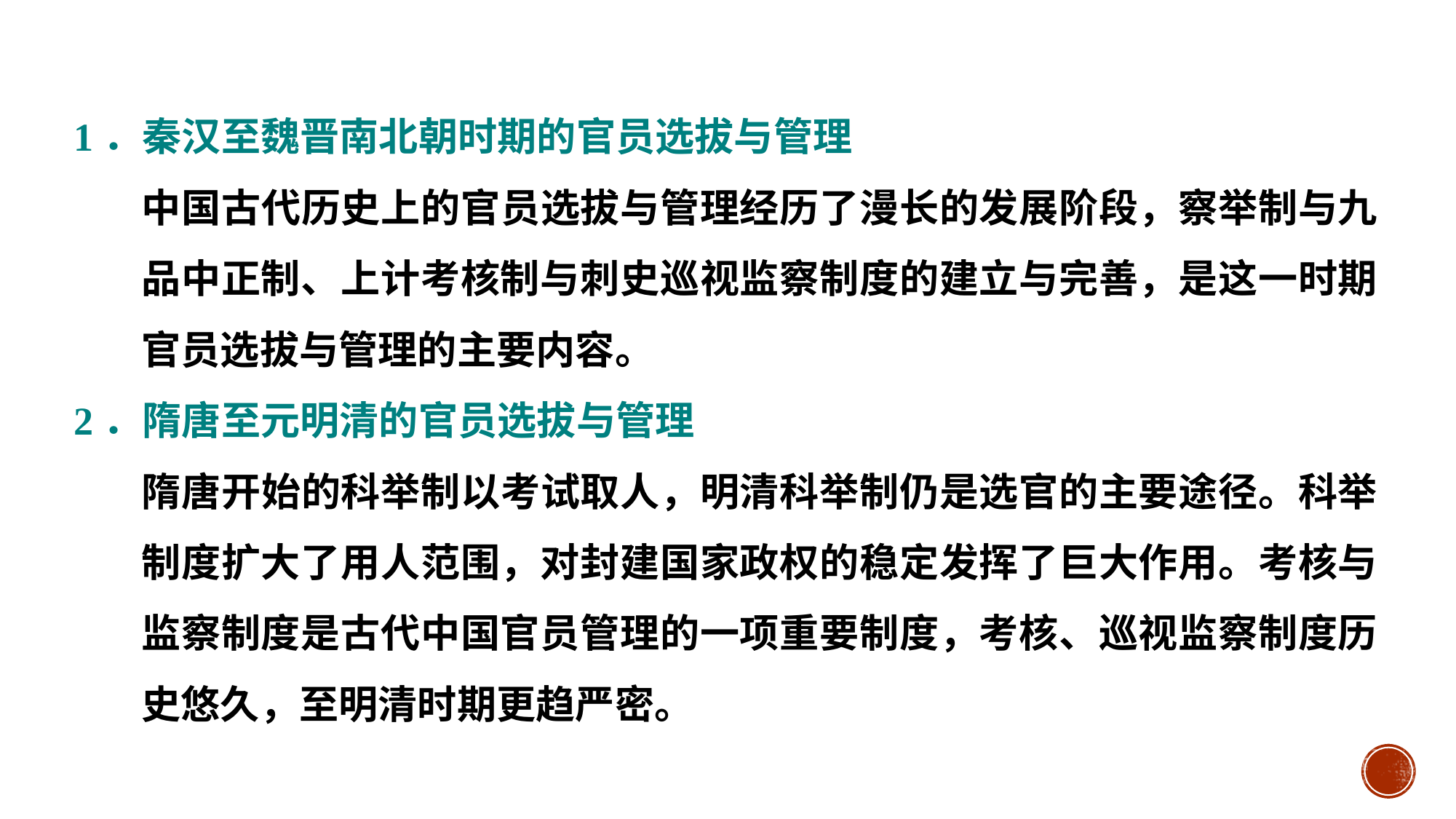

#
1．秦汉至魏晋南北朝时期的官员选拔与管理
中国古代历史上的官员选拔与管理经历了漫长的发展阶段，察举制与九品中正制、上计考核制与刺史巡视监察制度的建立与完善，是这一时期官员选拔与管理的主要内容。
2．隋唐至元明清的官员选拔与管理
隋唐开始的科举制以考试取人，明清科举制仍是选官的主要途径。科举制度扩大了用人范围，对封建国家政权的稳定发挥了巨大作用。考核与监察制度是古代中国官员管理的一项重要制度，考核、巡视监察制度历史悠久，至明清时期更趋严密。